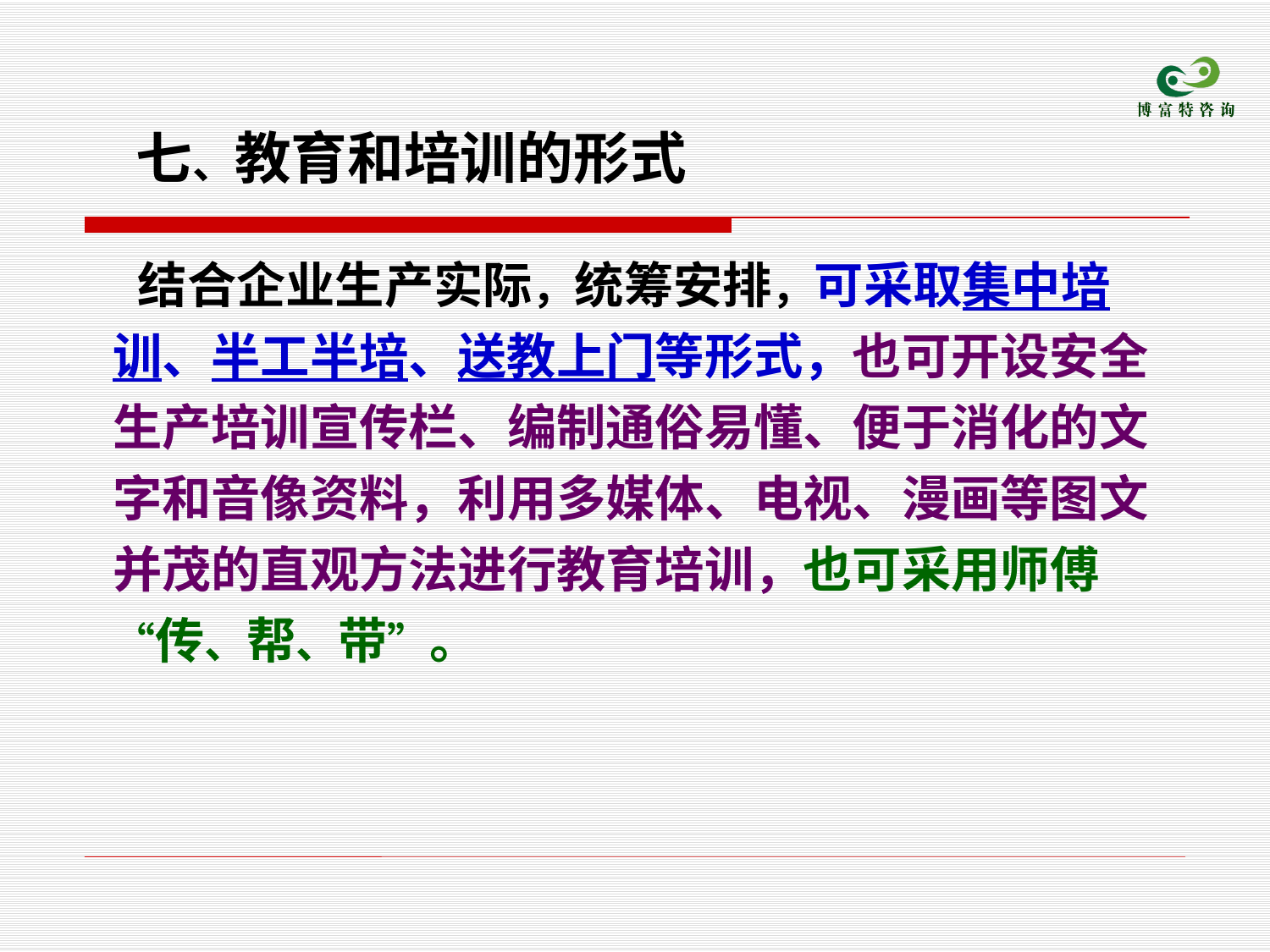

七、教育和培训的形式
       结合企业生产实际，统筹安排，可采取集中培训、半工半培、送教上门等形式，也可开设安全生产培训宣传栏、编制通俗易懂、便于消化的文字和音像资料，利用多媒体、电视、漫画等图文并茂的直观方法进行教育培训，也可采用师傅“传、帮、带”。